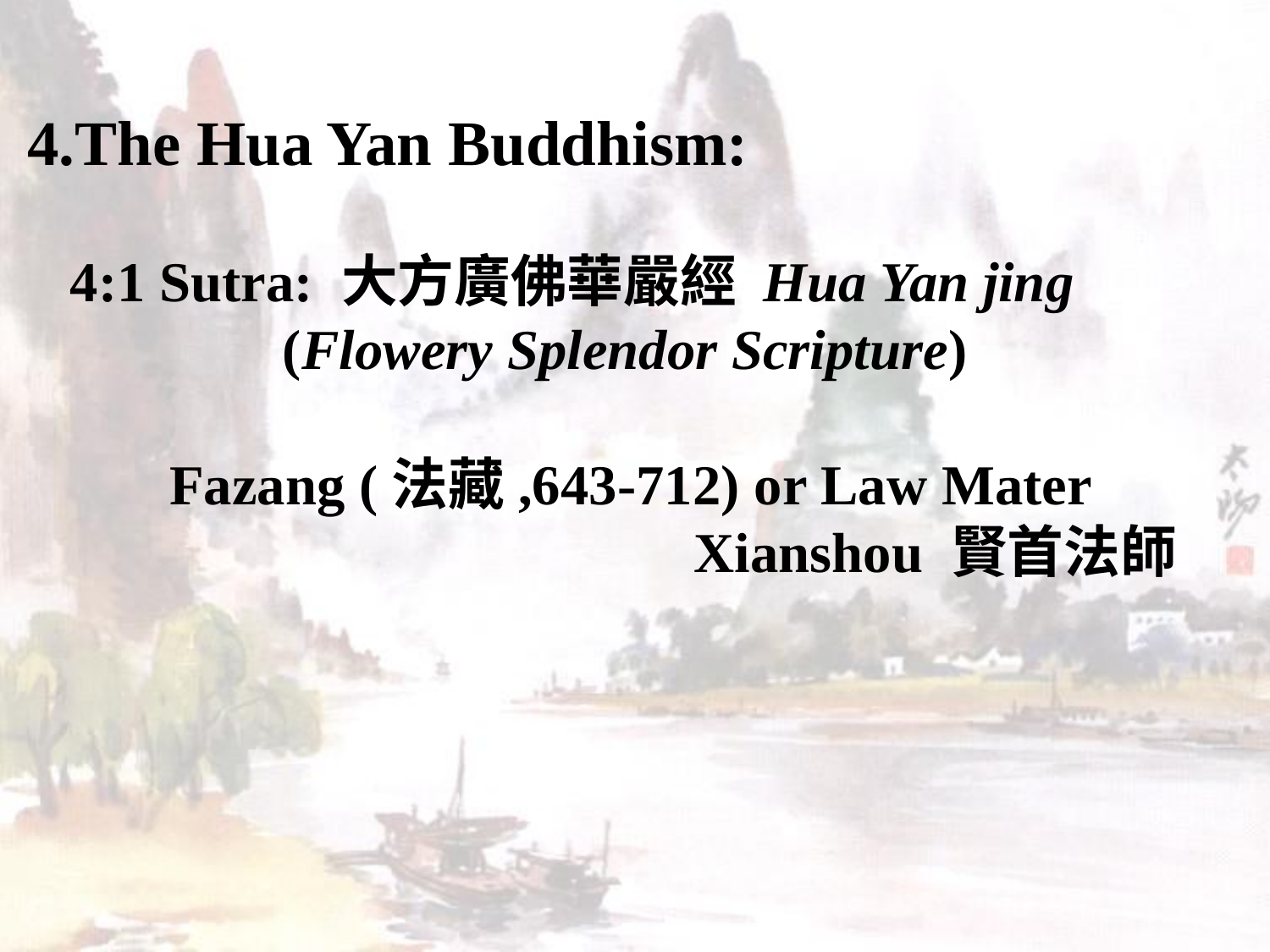

4.The Hua Yan Buddhism:

   4:1 Sutra: 大方廣佛華嚴經 Hua Yan jing
                  (Flowery Splendor Scripture)

          Fazang (法藏,643-712) or Law Mater
                                               Xianshou 賢首法師